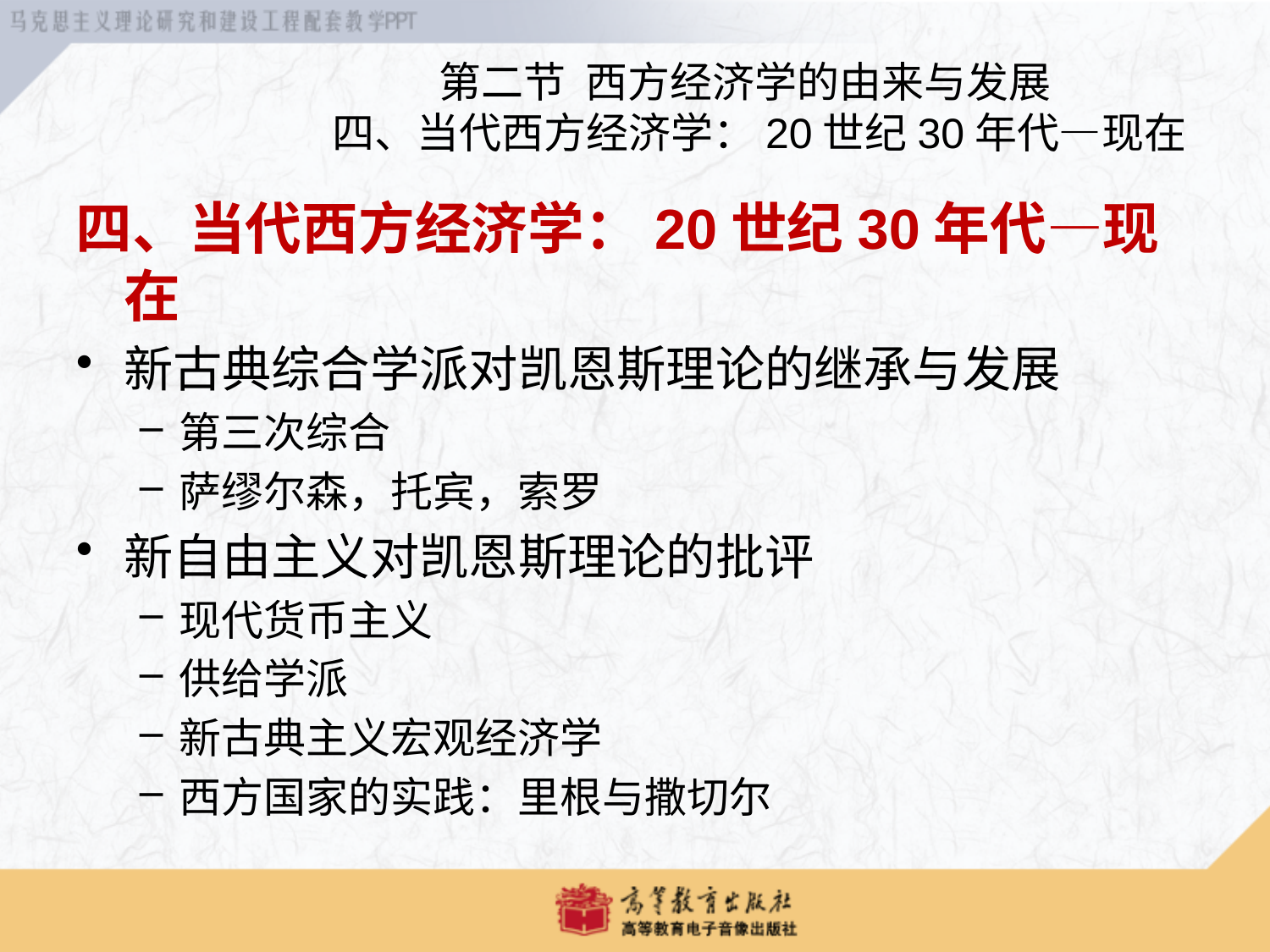

第二节  西方经济学的由来与发展
                         四、当代西方经济学：20世纪30年代—现在
四、当代西方经济学：20世纪30年代—现在
新古典综合学派对凯恩斯理论的继承与发展
第三次综合
萨缪尔森，托宾，索罗
新自由主义对凯恩斯理论的批评
现代货币主义
供给学派
新古典主义宏观经济学
西方国家的实践：里根与撒切尔